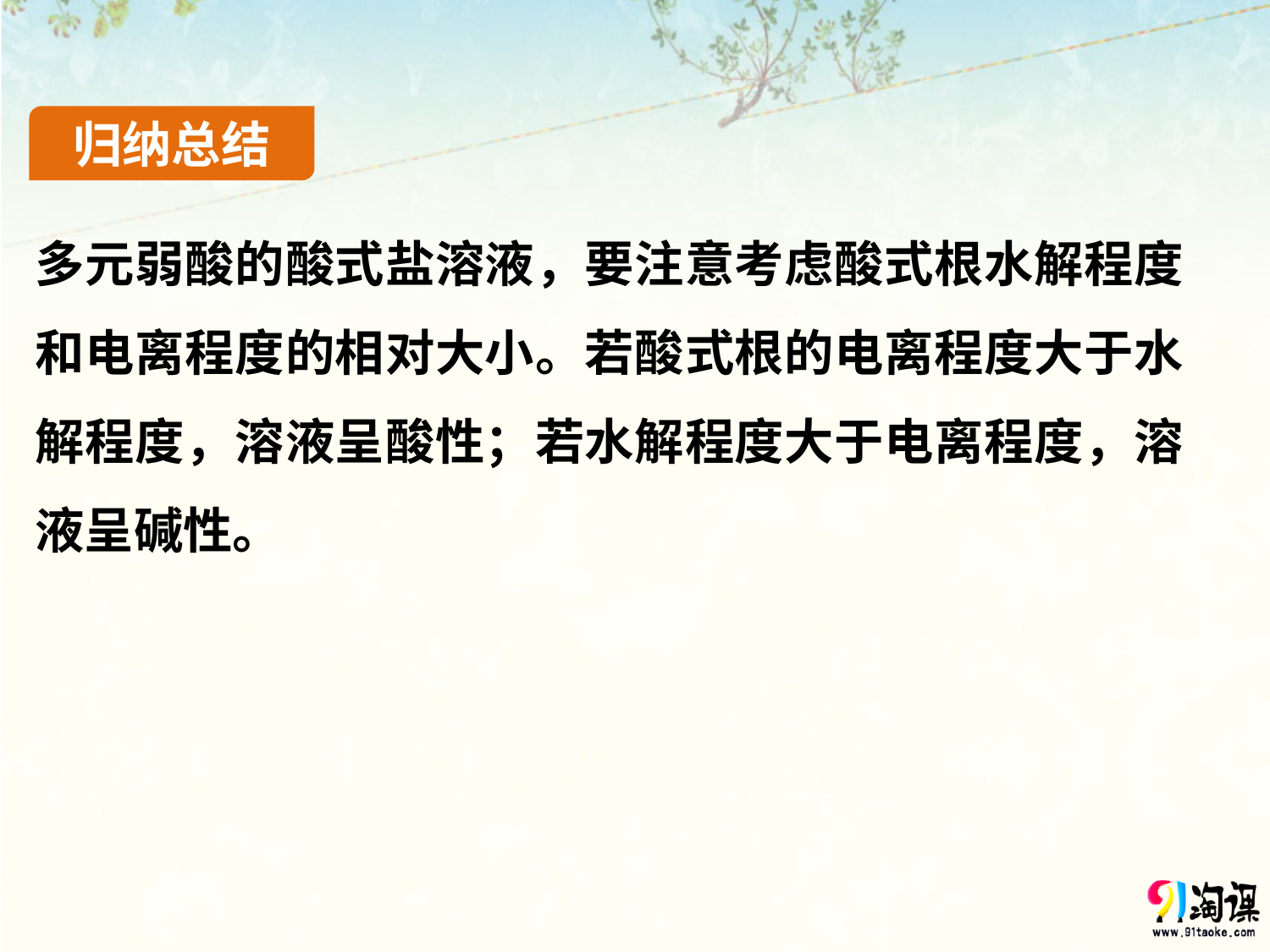

归纳总结
多元弱酸的酸式盐溶液，要注意考虑酸式根水解程度和电离程度的相对大小。若酸式根的电离程度大于水解程度，溶液呈酸性；若水解程度大于电离程度，溶液呈碱性。